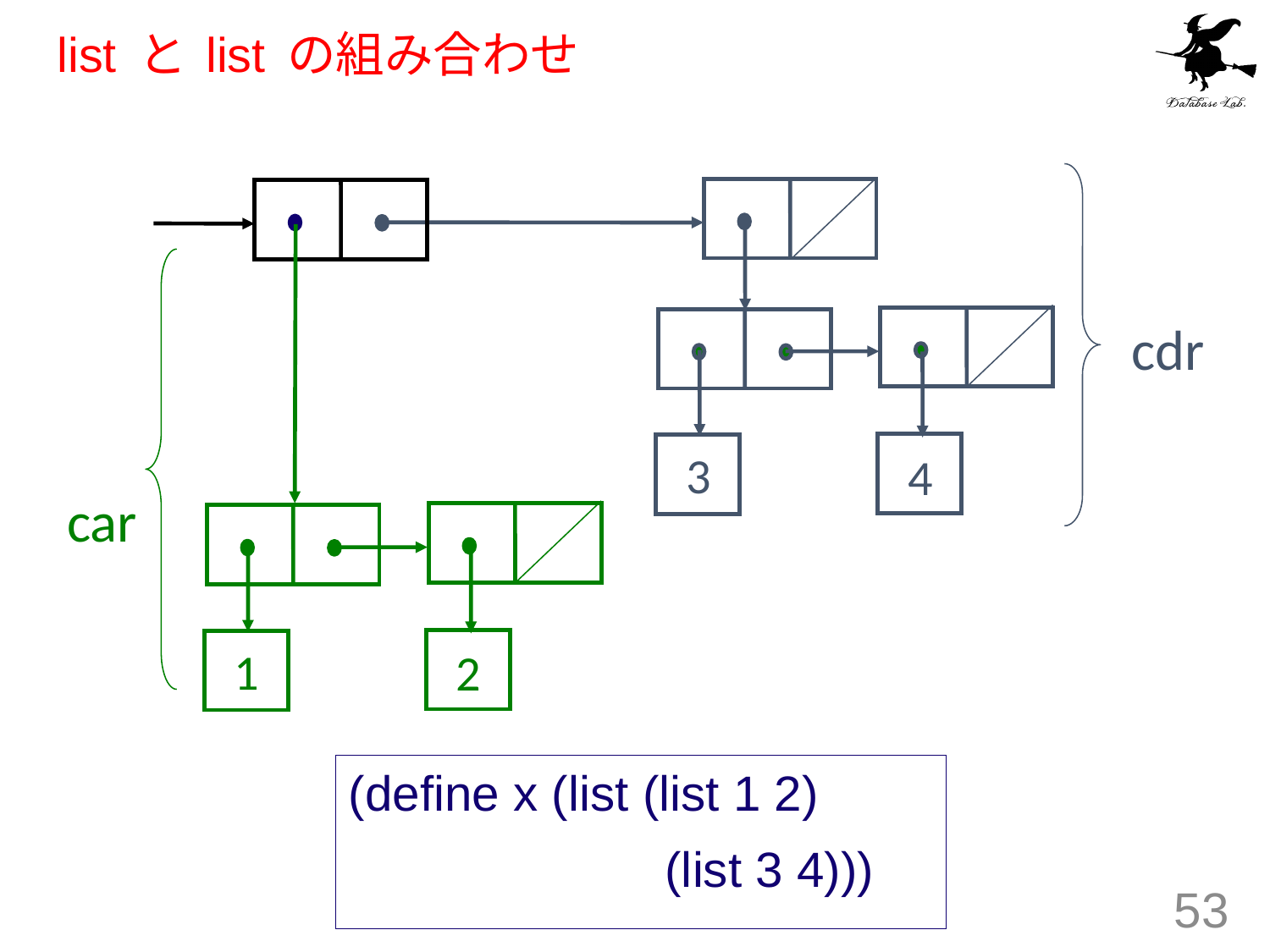

# list と list の組み合わせ

cdr

3
4
car

1
2
(define x (list (list 1 2)
                       (list 3 4)))
53